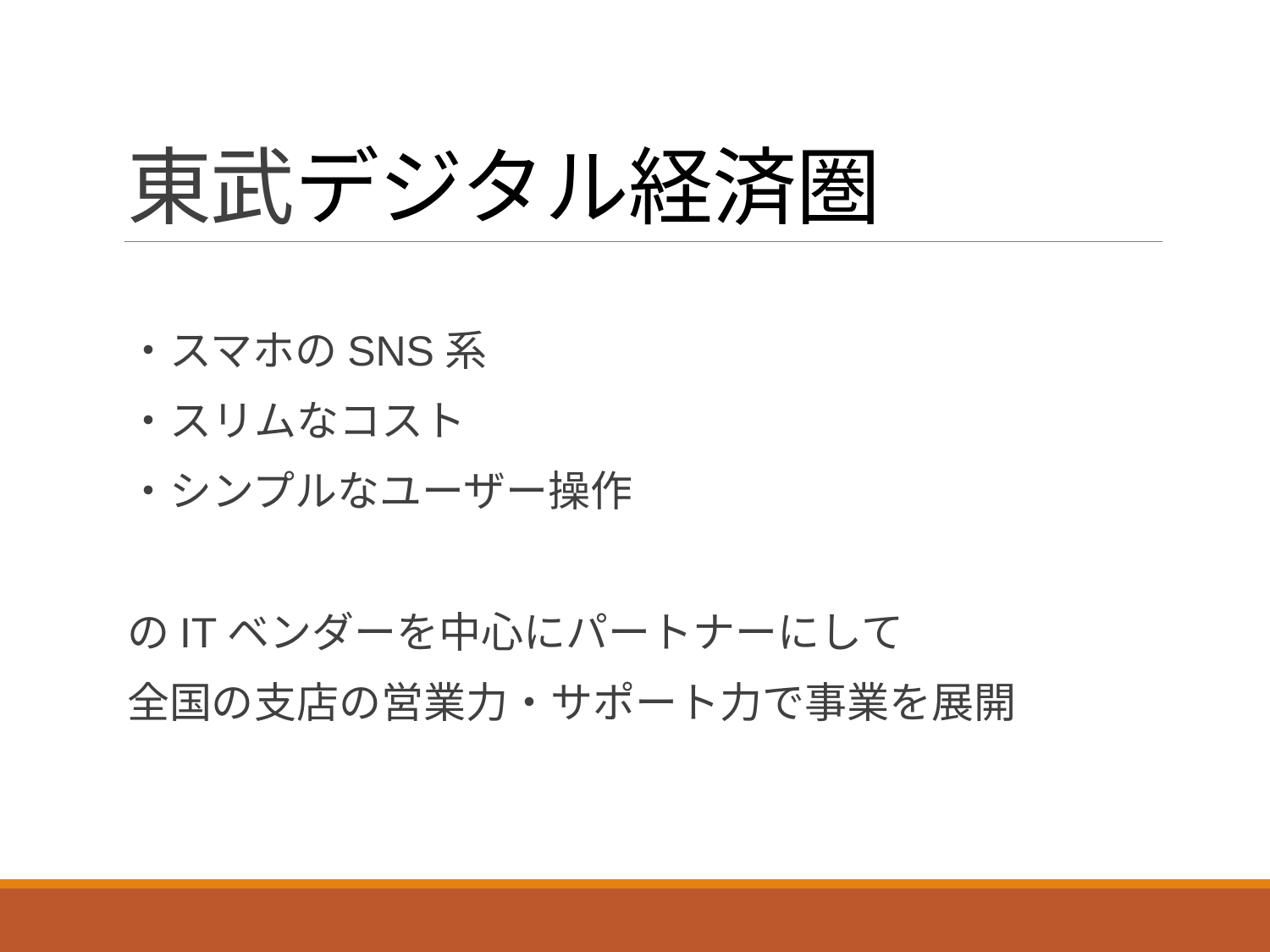

# 東武デジタル経済圏

・スマホのSNS系
・スリムなコスト
・シンプルなユーザー操作

のITベンダーを中心にパートナーにして
全国の支店の営業力・サポート力で事業を展開